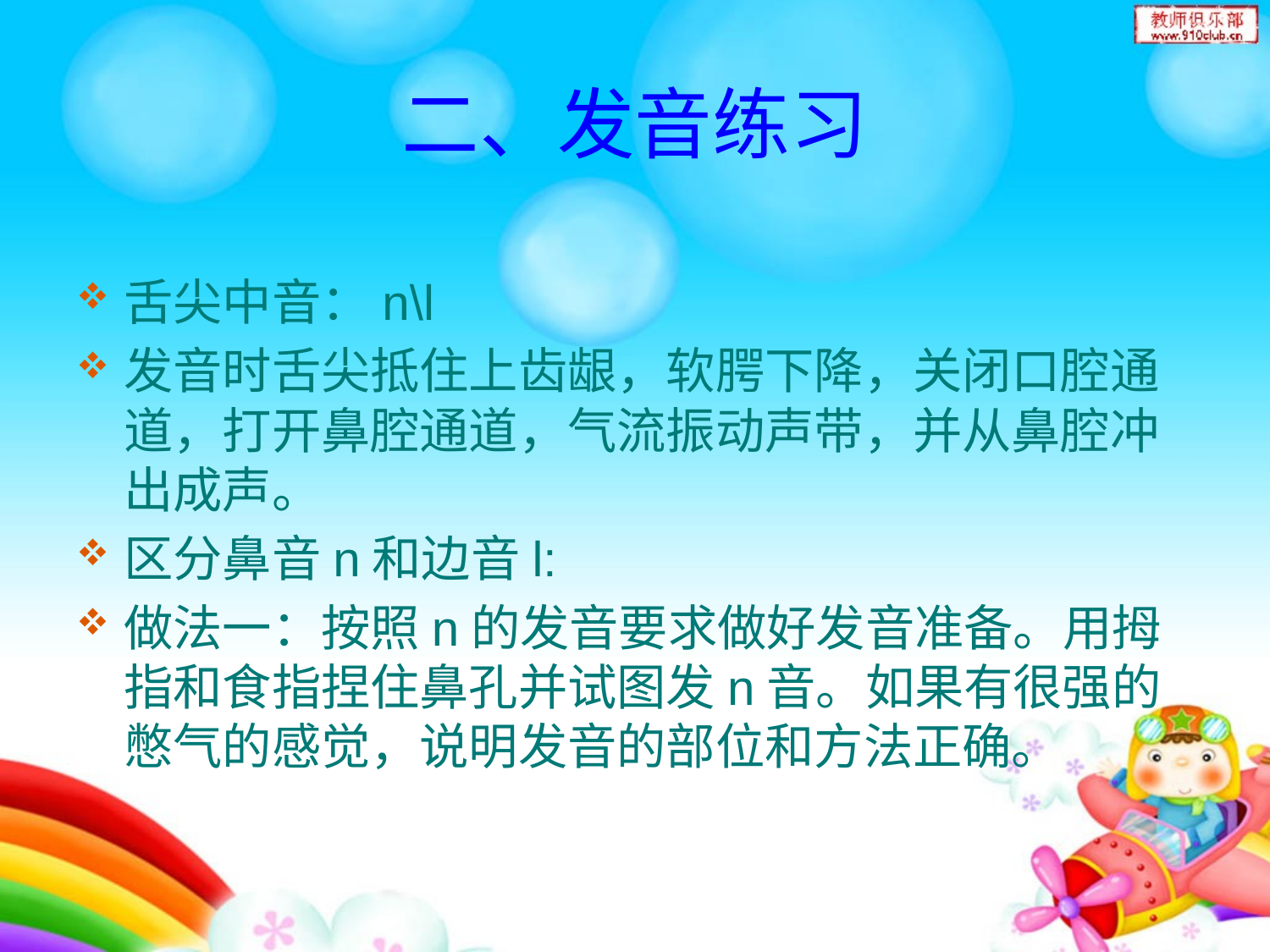

# 二、发音练习
舌尖中音：n\l
发音时舌尖抵住上齿龈，软腭下降，关闭口腔通道，打开鼻腔通道，气流振动声带，并从鼻腔冲出成声。
区分鼻音n和边音l:
做法一：按照n的发音要求做好发音准备。用拇指和食指捏住鼻孔并试图发n音。如果有很强的憋气的感觉，说明发音的部位和方法正确。